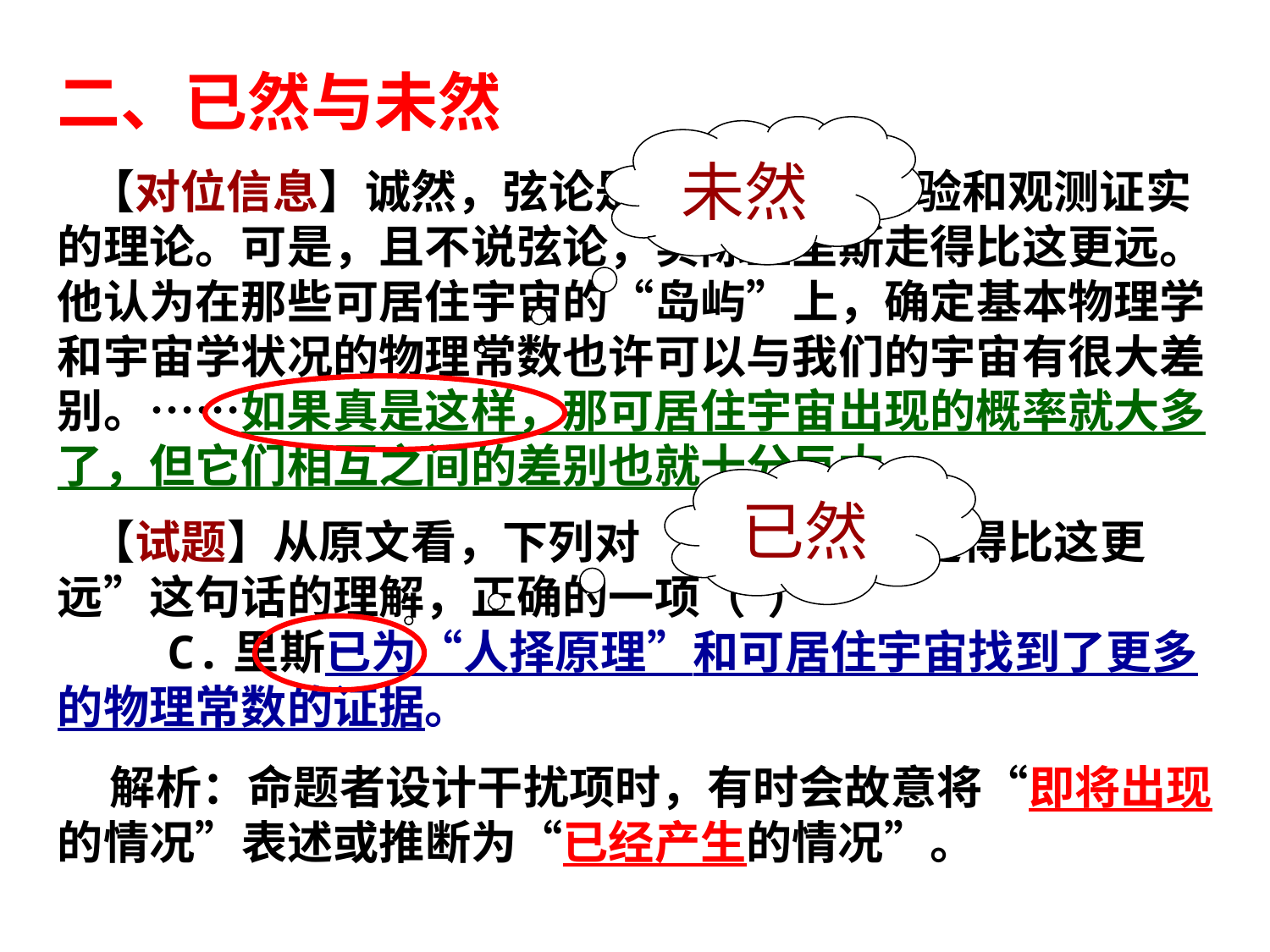

二、已然与未然
未然
  【对位信息】诚然，弦论是一种尚未被实验和观测证实的理论。可是，且不说弦论，实际上里斯走得比这更远。他认为在那些可居住宇宙的“岛屿”上，确定基本物理学和宇宙学状况的物理常数也许可以与我们的宇宙有很大差别。……如果真是这样，那可居住宇宙出现的概率就大多了，但它们相互之间的差别也就十分巨大。

  【试题】从原文看，下列对“实际上里斯走得比这更远”这句话的理解，正确的一项（  ）
    C.里斯已为“人择原理”和可居住宇宙找到了更多的物理常数的证据。

    解析：命题者设计干扰项时，有时会故意将“即将出现的情况”表述或推断为“已经产生的情况”。

已然